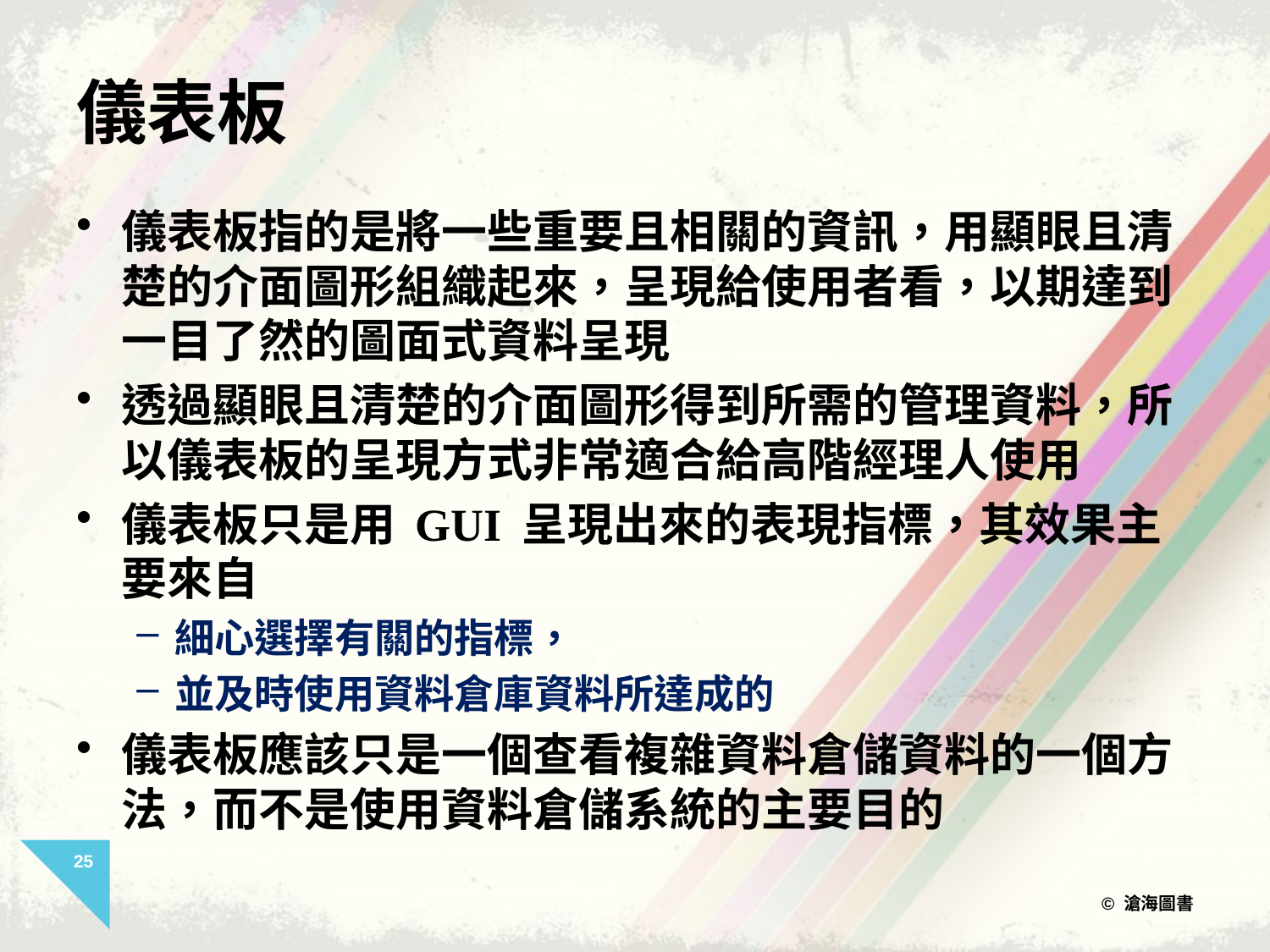

# 儀表板
儀表板指的是將一些重要且相關的資訊，用顯眼且清楚的介面圖形組織起來，呈現給使用者看，以期達到一目了然的圖面式資料呈現
透過顯眼且清楚的介面圖形得到所需的管理資料，所以儀表板的呈現方式非常適合給高階經理人使用
儀表板只是用 GUI 呈現出來的表現指標，其效果主要來自
細心選擇有關的指標，
並及時使用資料倉庫資料所達成的
儀表板應該只是一個查看複雜資料倉儲資料的一個方法，而不是使用資料倉儲系統的主要目的
25
© 滄海圖書